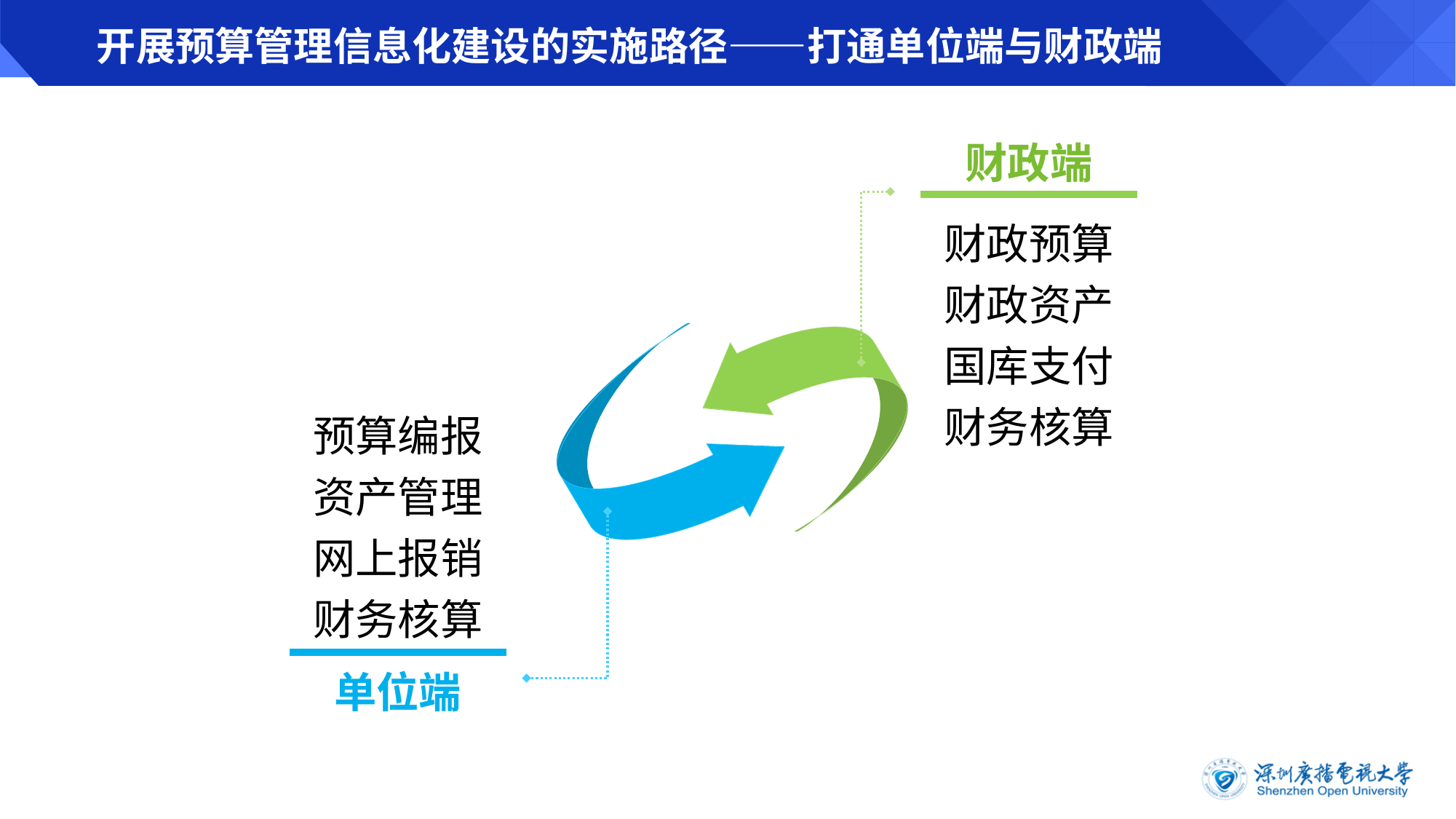

# 开展预算管理信息化建设的实施路径——打通单位端与财政端
财政端

财政预算
财政资产
国库支付
财务核算

预算编报
资产管理
网上报销
财务核算

单位端